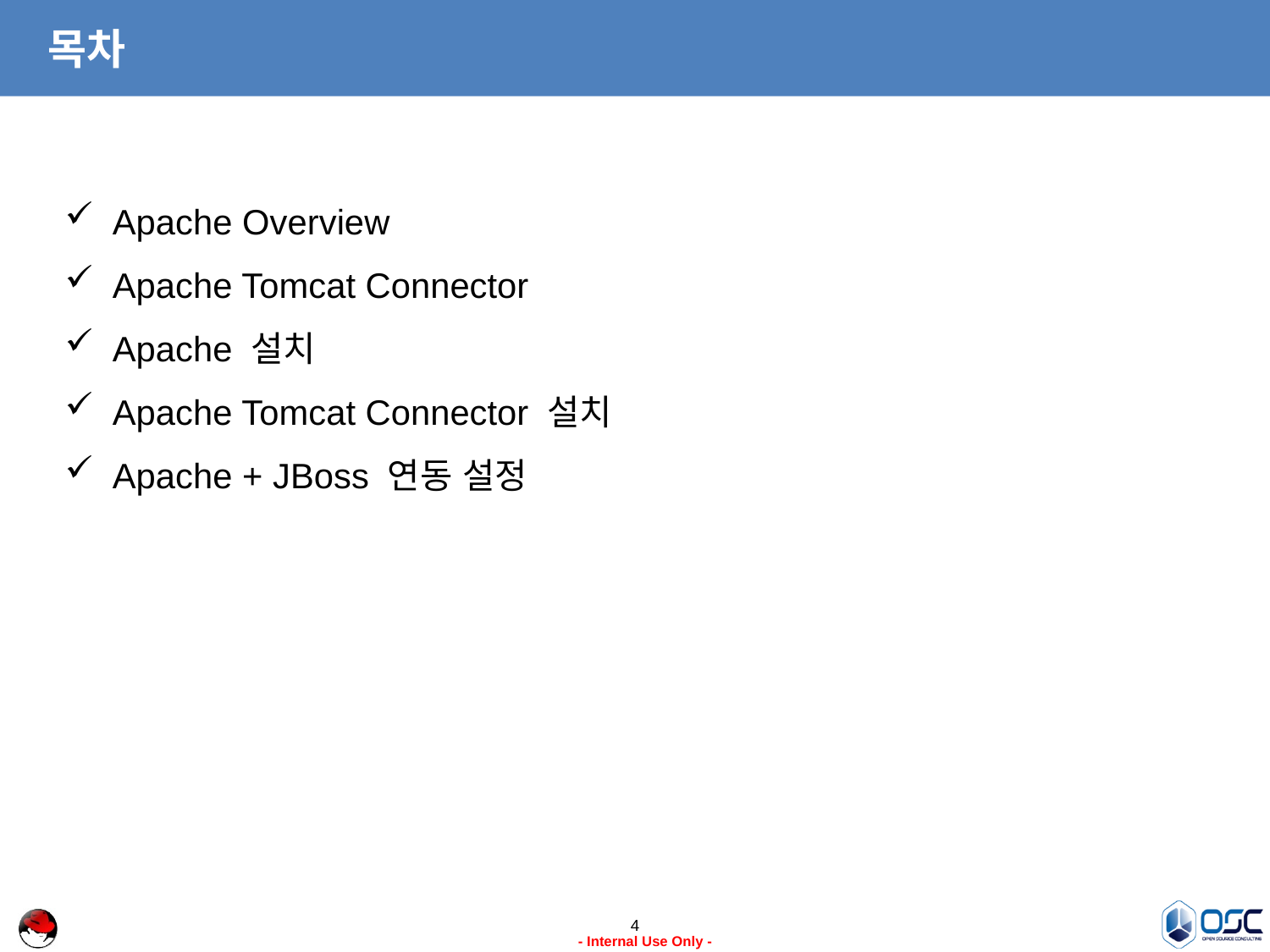

# 목차
Apache Overview
Apache Tomcat Connector
Apache 설치
Apache Tomcat Connector 설치
Apache + JBoss 연동 설정